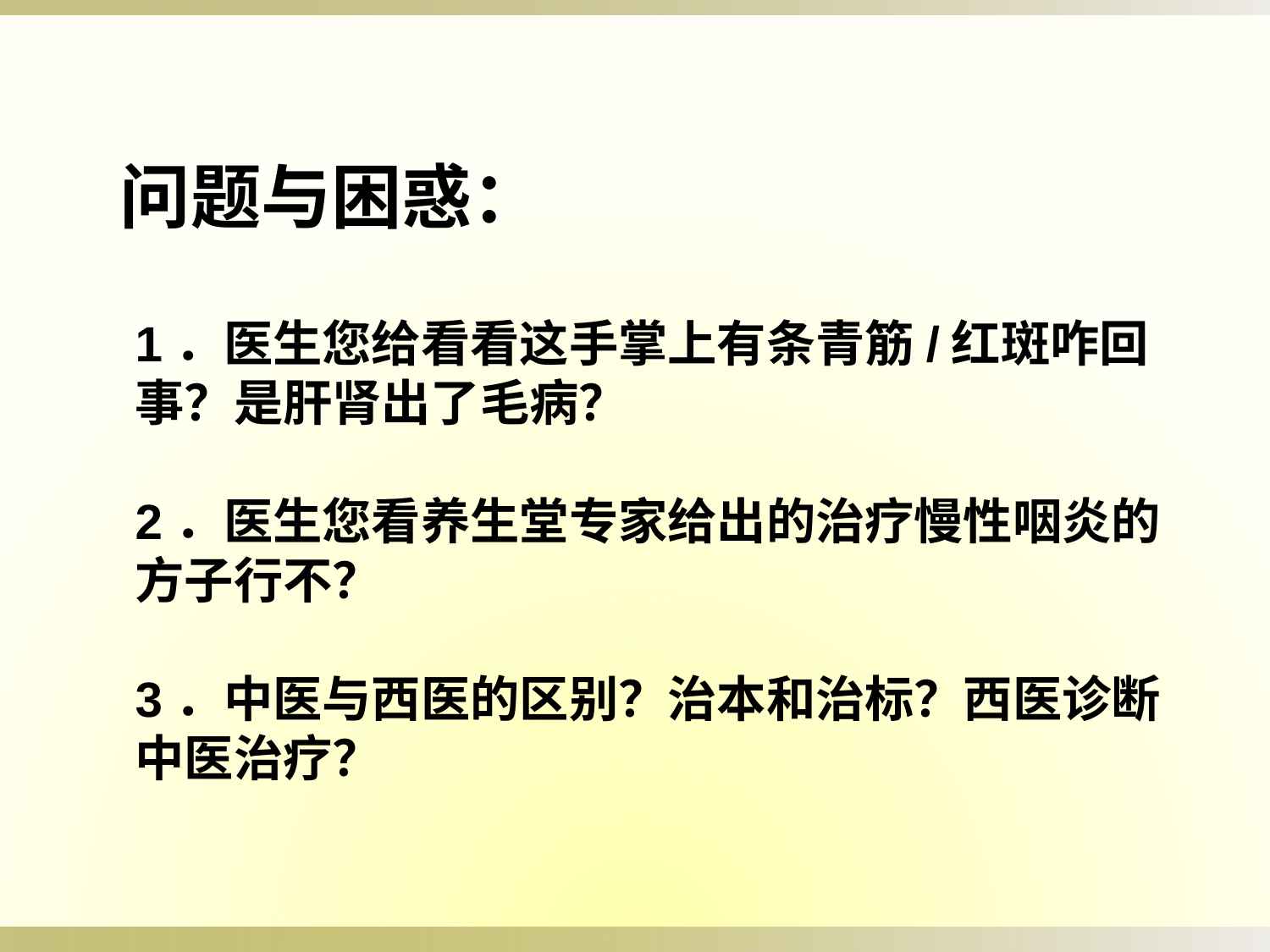

问题与困惑：
1．医生您给看看这手掌上有条青筋/红斑咋回事？是肝肾出了毛病？

2．医生您看养生堂专家给出的治疗慢性咽炎的方子行不？

3．中医与西医的区别？治本和治标？西医诊断中医治疗？